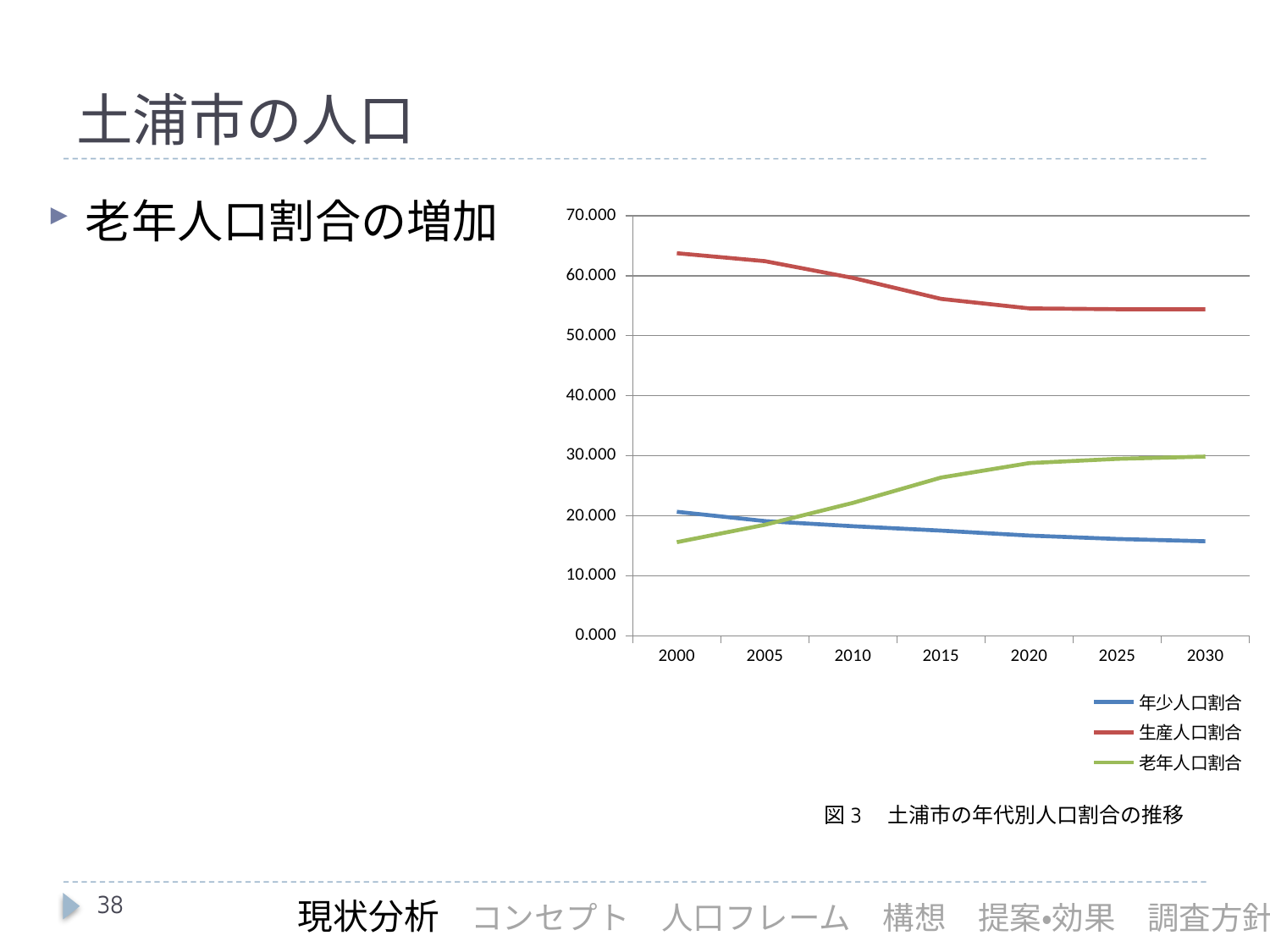

# 土浦市の人口
老年人口割合の増加

### Chart

| Category | 年少人口割合 | 生産人口割合 | 老年人口割合 |
|---|---|---|---|
| 2000 | 20.655 | 63.734 | 15.591000000000001 |
| 2005 | 19.101 | 62.412 | 18.48699999999998 |
| 2010 | 18.24199999999999 | 59.618 | 22.14 |
| 2015 | 17.510000000000005 | 56.127 | 26.363 |
| 2020 | 16.686 | 54.543000000000006 | 28.771 |
| 2025 | 16.121 | 54.403000000000006 | 29.47499999999999 |
| 2030 | 15.742 | 54.4 | 29.858 |
図3　土浦市の年代別人口割合の推移
38
現状分析　コンセプト　人口フレーム　構想　提案・効果　調査方針